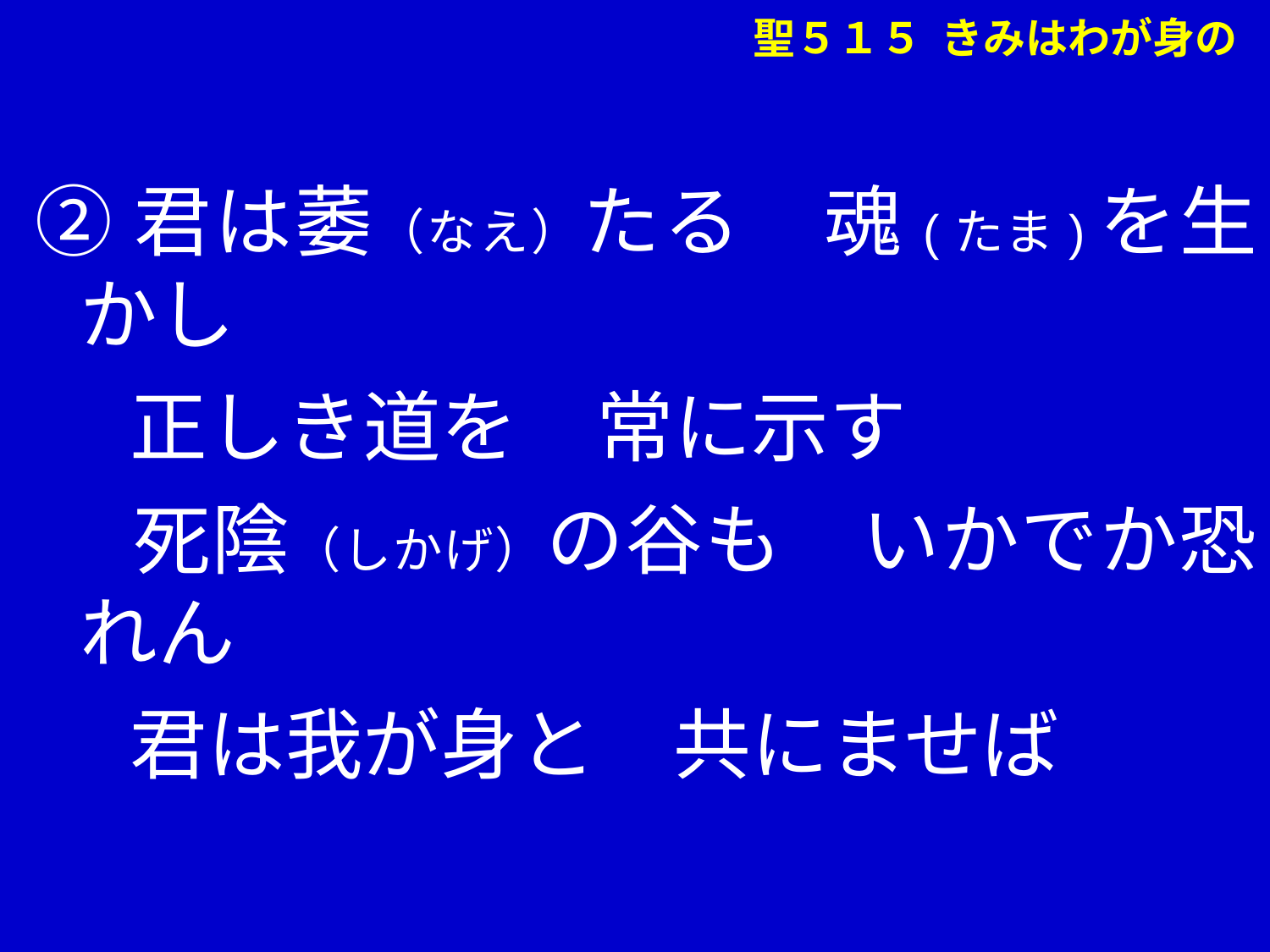

聖５１５  きみはわが身の
②君は萎（なえ）たる　魂(たま)を生かし
　 正しき道を　常に示す
　 死陰（しかげ）の谷も　いかでか恐れん
　 君は我が身と　共にませば